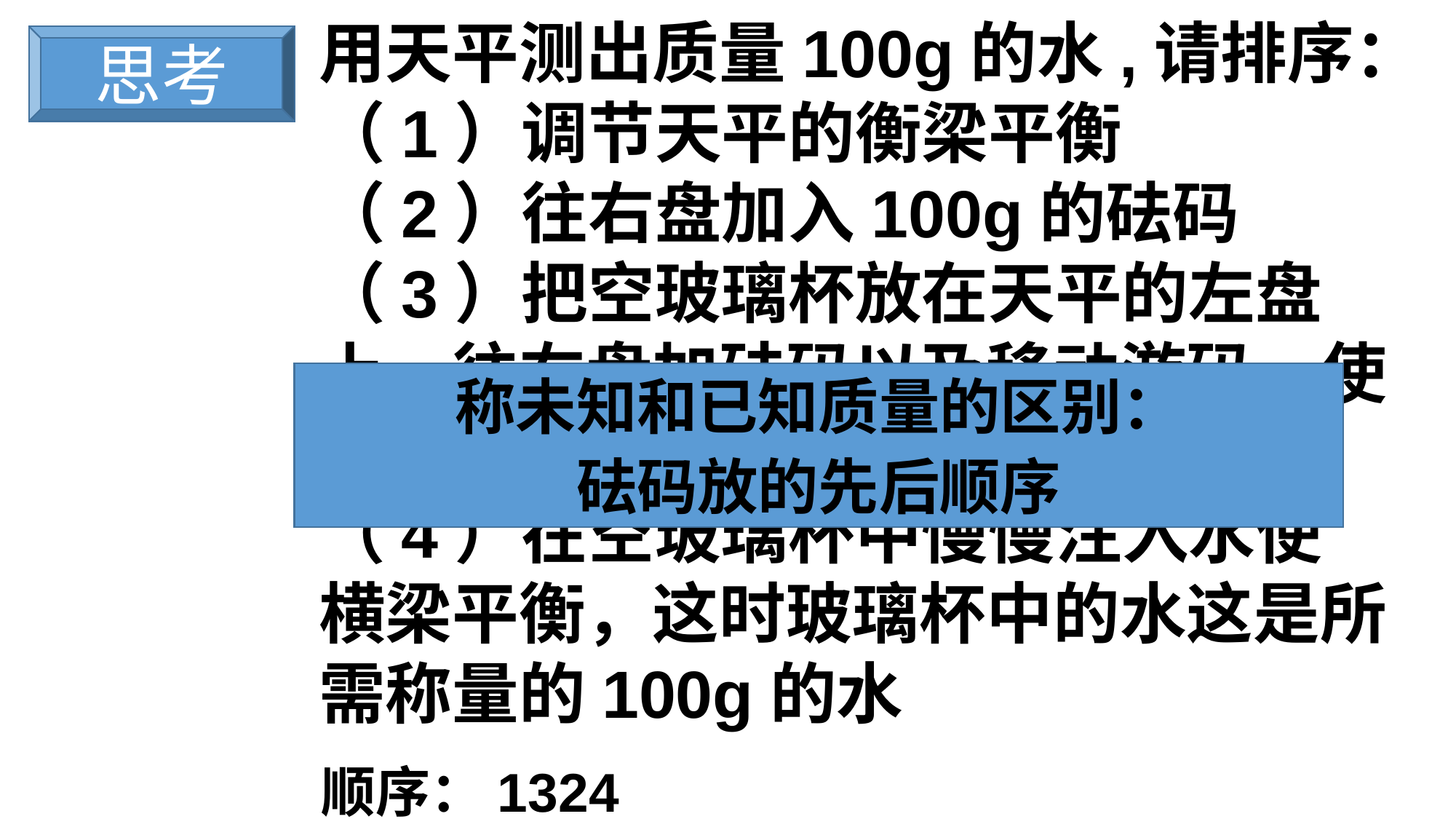

用天平测出质量100g的水,请排序：
（1）调节天平的衡梁平衡
（2）往右盘加入100g的砝码
（3）把空玻璃杯放在天平的左盘上，往右盘加砝码以及移动游码，使天平横梁平衡
（4）在空玻璃杯中慢慢注入水使横梁平衡，这时玻璃杯中的水这是所需称量的100g的水
思考
称未知和已知质量的区别：
砝码放的先后顺序
顺序：1324